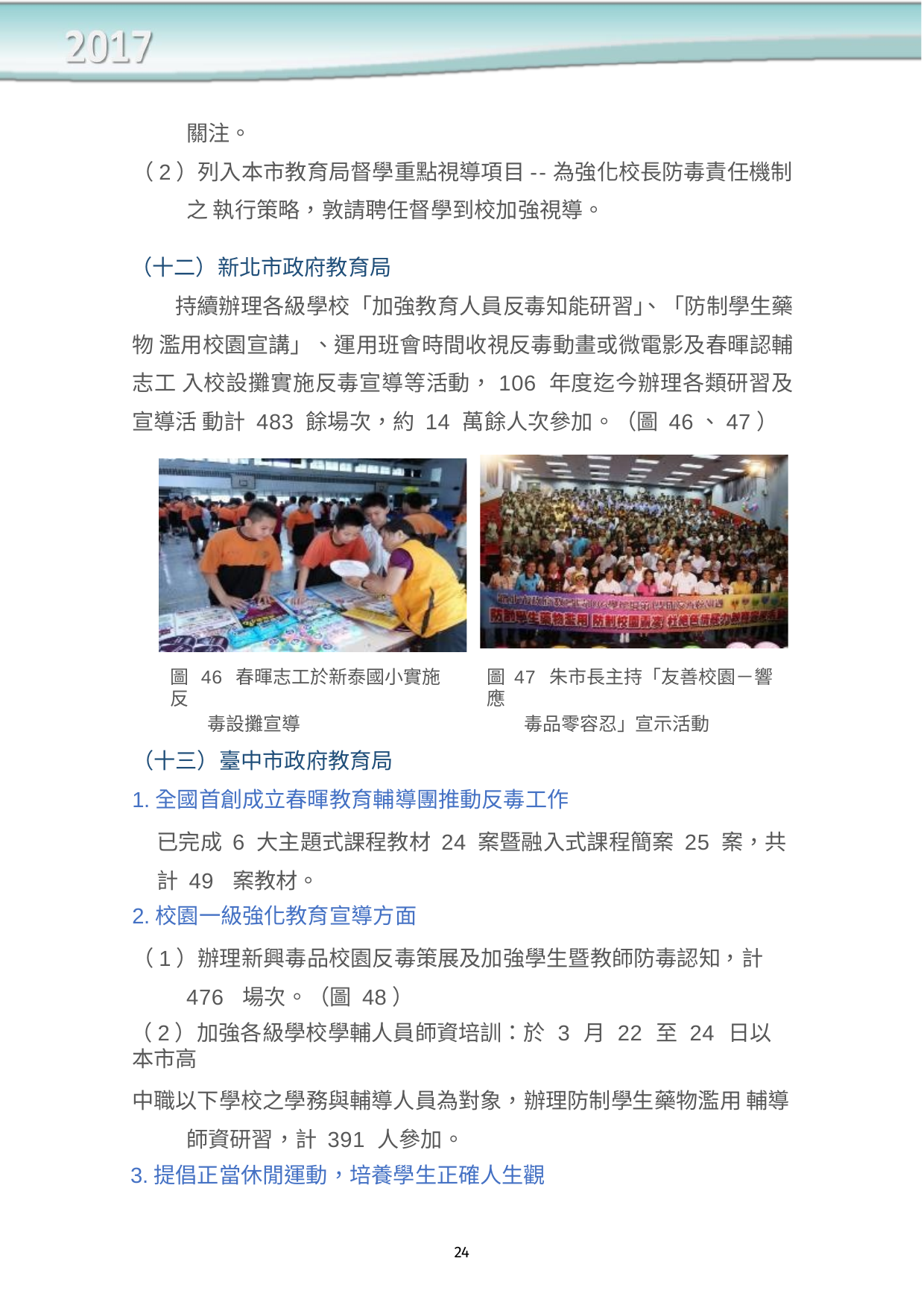

關注。
（2）列入本市教育局督學重點視導項目--為強化校長防毒責任機制之 執行策略，敦請聘任督學到校加強視導。

（十二）新北市政府教育局
持續辦理各級學校「加強教育人員反毒知能研習」、「防制學生藥物 濫用校園宣講」、運用班會時間收視反毒動畫或微電影及春暉認輔志工 入校設攤實施反毒宣導等活動，106 年度迄今辦理各類研習及宣導活 動計 483 餘場次，約 14 萬餘人次參加。（圖 46、47）

圖 46 春暉志工於新泰國小實施反
毒設攤宣導
圖 47 朱市長主持「友善校園－響應
毒品零容忍」宣示活動

（十三）臺中市政府教育局
1.全國首創成立春暉教育輔導團推動反毒工作
已完成 6 大主題式課程教材 24 案暨融入式課程簡案 25 案，共計 49  案教材。
2.校園一級強化教育宣導方面
（1）辦理新興毒品校園反毒策展及加強學生暨教師防毒認知，計 476  場次。（圖 48）
（2）加強各級學校學輔人員師資培訓：於 3 月 22 至 24 日以本市高
中職以下學校之學務與輔導人員為對象，辦理防制學生藥物濫用 輔導師資研習，計 391 人參加。
3.提倡正當休閒運動，培養學生正確人生觀
24